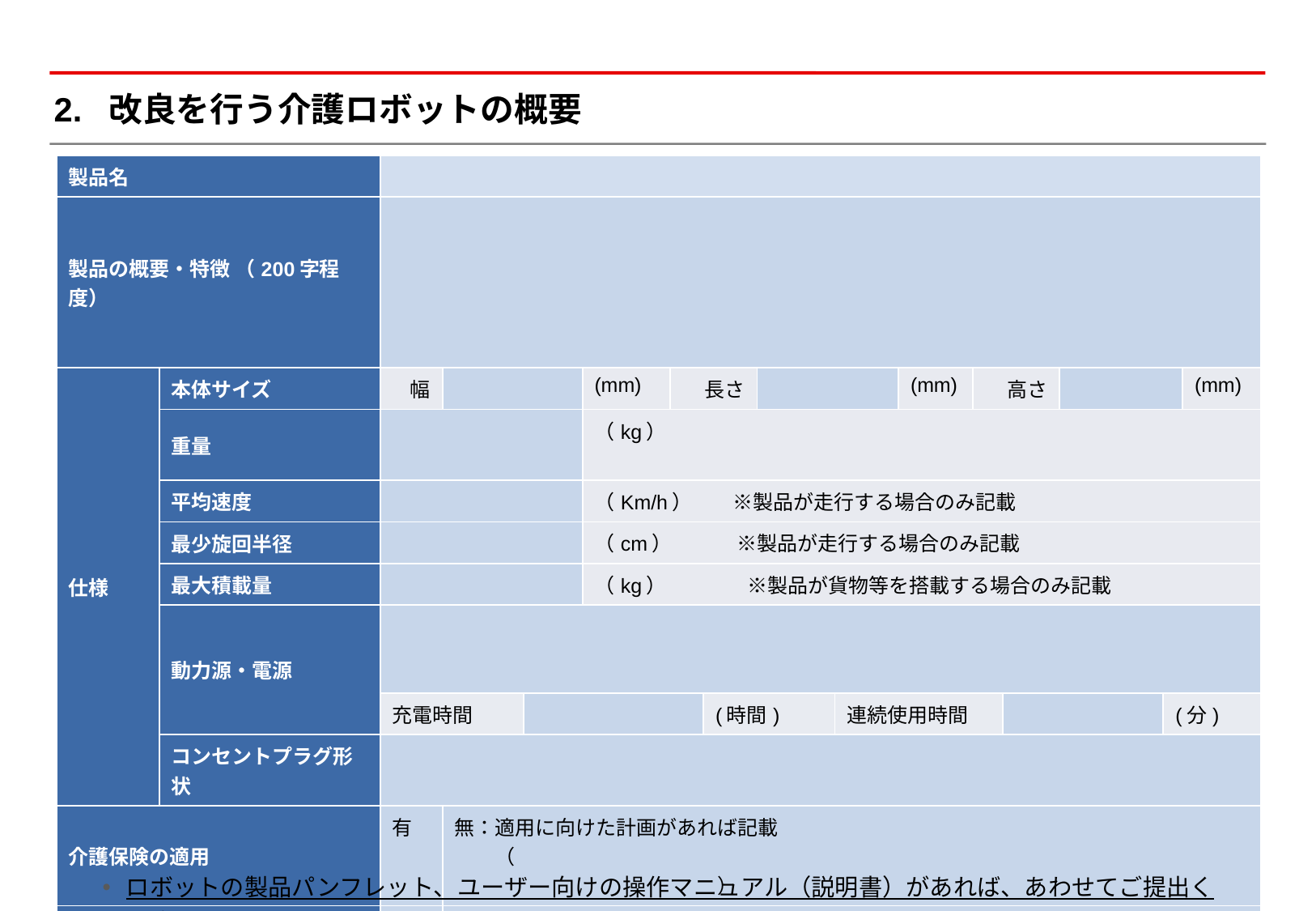

# 2.  改良を行う介護ロボットの概要
| 製品名 |  |  |  |  |  |  |  |  |  |  |  |  |  |  |  |
| --- | --- | --- | --- | --- | --- | --- | --- | --- | --- | --- | --- | --- | --- | --- | --- |
| 製品の概要・特徴 （200字程度） |  |  |  |  |  |  |  |  |  |  |  |  |  |  |  |
| 仕様 | 本体サイズ | 幅 |  |  | (mm) | 長さ |  |  |  | (mm) | 高さ |  |  |  | (mm) |
|  | 重量 |  |  |  | （kg） |  |  |  |  |  |  |  |  |  |  |
|  | 平均速度 |  |  |  | （Km/h）　　※製品が走行する場合のみ記載 |  |  |  |  |  |  |  |  |  |  |
|  | 最少旋回半径 |  |  |  | （cm）　　　 ※製品が走行する場合のみ記載 |  |  |  |  |  |  |  |  |  |  |
|  | 最大積載量 |  |  |  | （kg）　　　　※製品が貨物等を搭載する場合のみ記載 |  |  |  |  |  |  |  |  |  |  |
|  | 動力源・電源 |  | コンセント（常時接続） |  |  |  |  | 充電 |  |  |  |  | その他 |  |  |
|  |  | 充電時間 |  |  |  |  | (時間) | 時間 | 連続使用時間 |  |  |  |  | (分) | (分) |
|  | コンセントプラグ形状 |  |  |  |  |  |  |  |  |  |  |  |  |  |  |
| 介護保険の適用 |  | 有 | 無：適用に向けた計画があれば記載 　　（　　　　　　　　　　　　　　　　　　　　　　　　　　　　　　　　　　　　　　　　　　　　　　　　　） | 無：適用に向けた計画があれば記載 　　（　　　　　　　　　　　　　　　　　　　　　　　　　　　　　　　　　　　　　　　　　　　　　　　　　） |  |  |  |  |  |  |  |  |  |  |  |
| 神奈川県介護ロボット導入支援補助金の対象の有無 |  | 有 | 無：適用に向けた計画があれば記載 　　（　　　　　　　　　　　　　　　　　　　　　　　　　　　　　　　　　　　　　　　　　　　　　　　　　） | 無：適用に向けた計画があれば記載 　　（　　　　　　　　　　　　　　　　　　　　　　　　　　　　　　　　　　　　　　　　　　　　　　　　　） |  |  |  |  |  |  |  |  |  |  |  |
ロボットの製品パンフレット、ユーザー向けの操作マニュアル（説明書）があれば、あわせてご提出ください。